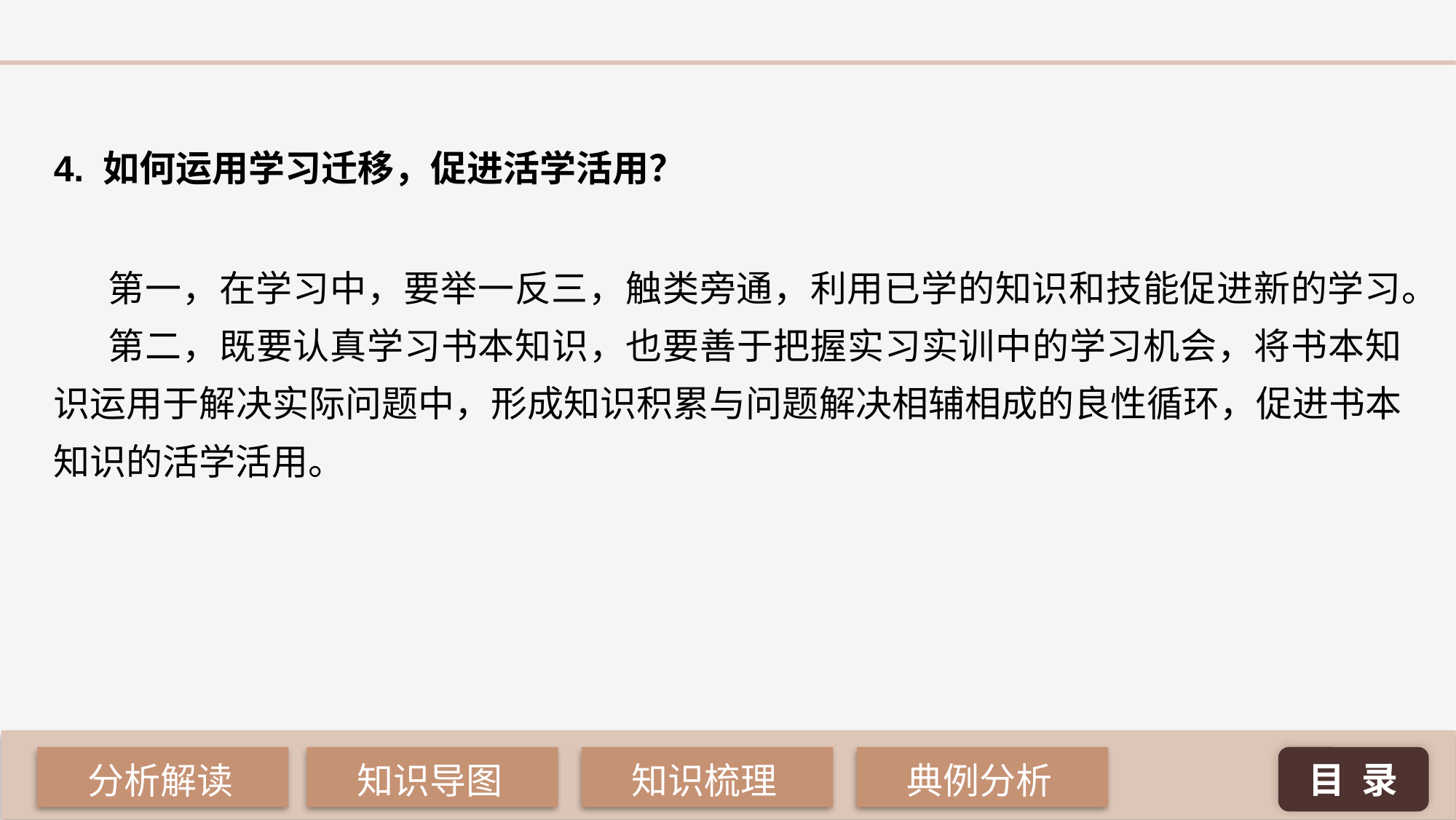

4. 如何运用学习迁移，促进活学活用？
第一，在学习中，要举一反三，触类旁通，利用已学的知识和技能促进新的学习。
第二，既要认真学习书本知识，也要善于把握实习实训中的学习机会，将书本知识运用于解决实际问题中，形成知识积累与问题解决相辅相成的良性循环，促进书本知识的活学活用。